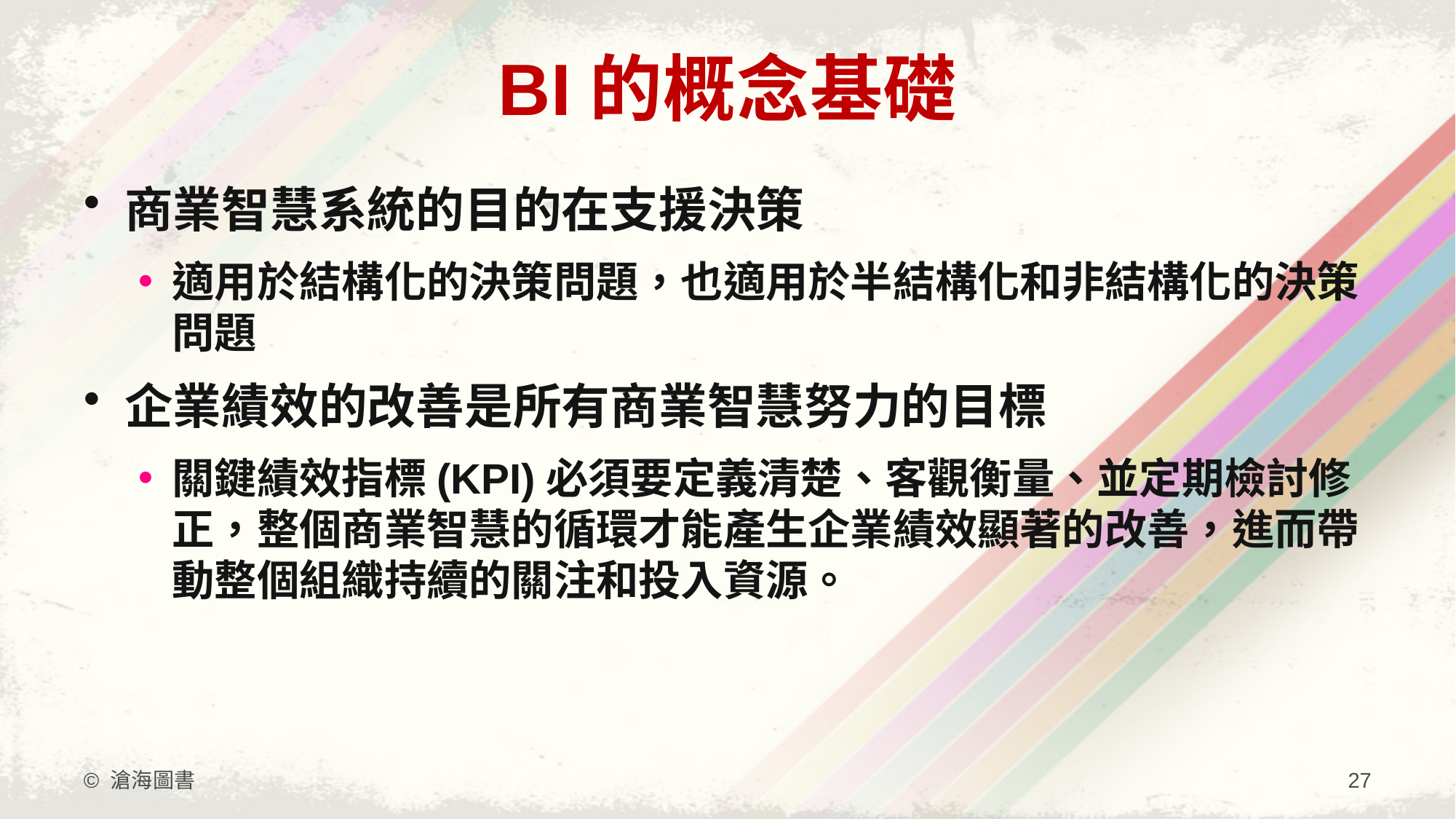

# BI的概念基礎
商業智慧系統的目的在支援決策
適用於結構化的決策問題，也適用於半結構化和非結構化的決策問題
企業績效的改善是所有商業智慧努力的目標
關鍵績效指標(KPI)必須要定義清楚、客觀衡量、並定期檢討修正，整個商業智慧的循環才能產生企業績效顯著的改善，進而帶動整個組織持續的關注和投入資源。
© 滄海圖書
27